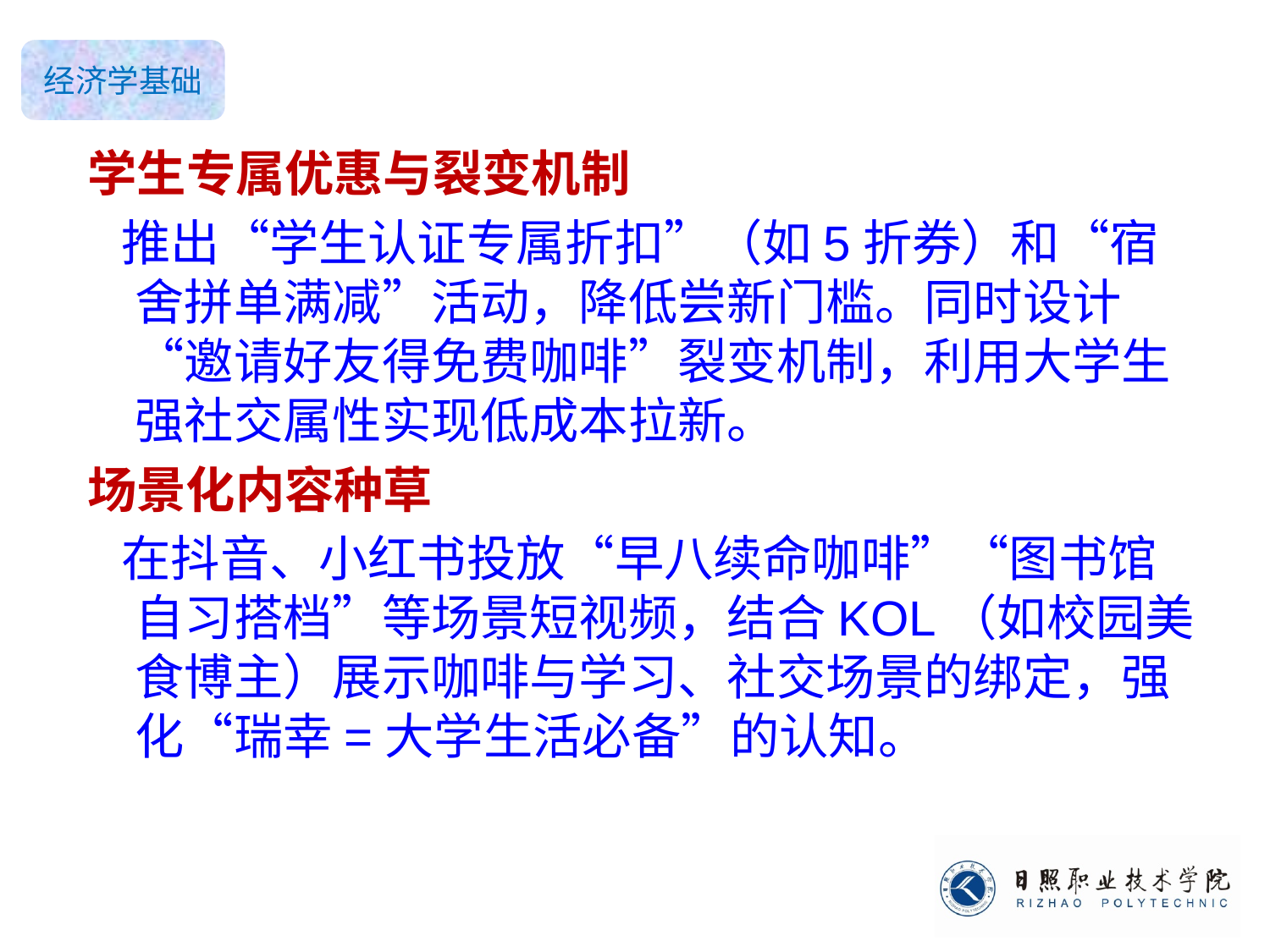

学生专属优惠与裂变机制
  推出“学生认证专属折扣”（如5折券）和“宿舍拼单满减”活动，降低尝新门槛。同时设计“邀请好友得免费咖啡”裂变机制，利用大学生强社交属性实现低成本拉新。
场景化内容种草
  在抖音、小红书投放“早八续命咖啡”“图书馆自习搭档”等场景短视频，结合KOL（如校园美食博主）展示咖啡与学习、社交场景的绑定，强化“瑞幸=大学生活必备”的认知。